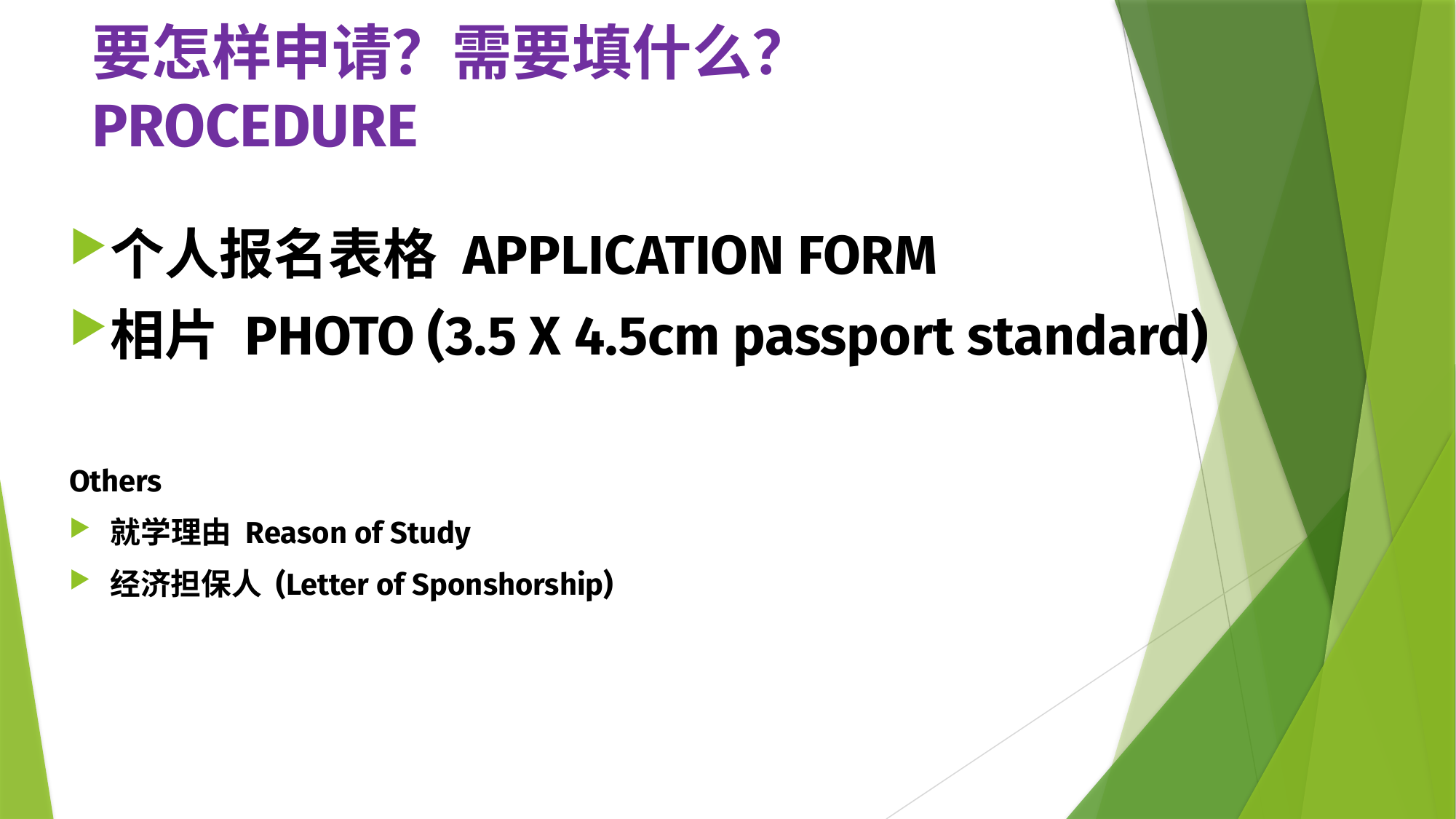

# 要怎样申请？需要填什么？ PROCEDURE
个人报名表格 APPLICATION FORM
相片 PHOTO (3.5 X 4.5cm passport standard)

Others
就学理由 Reason of Study
经济担保人 (Letter of Sponshorship)